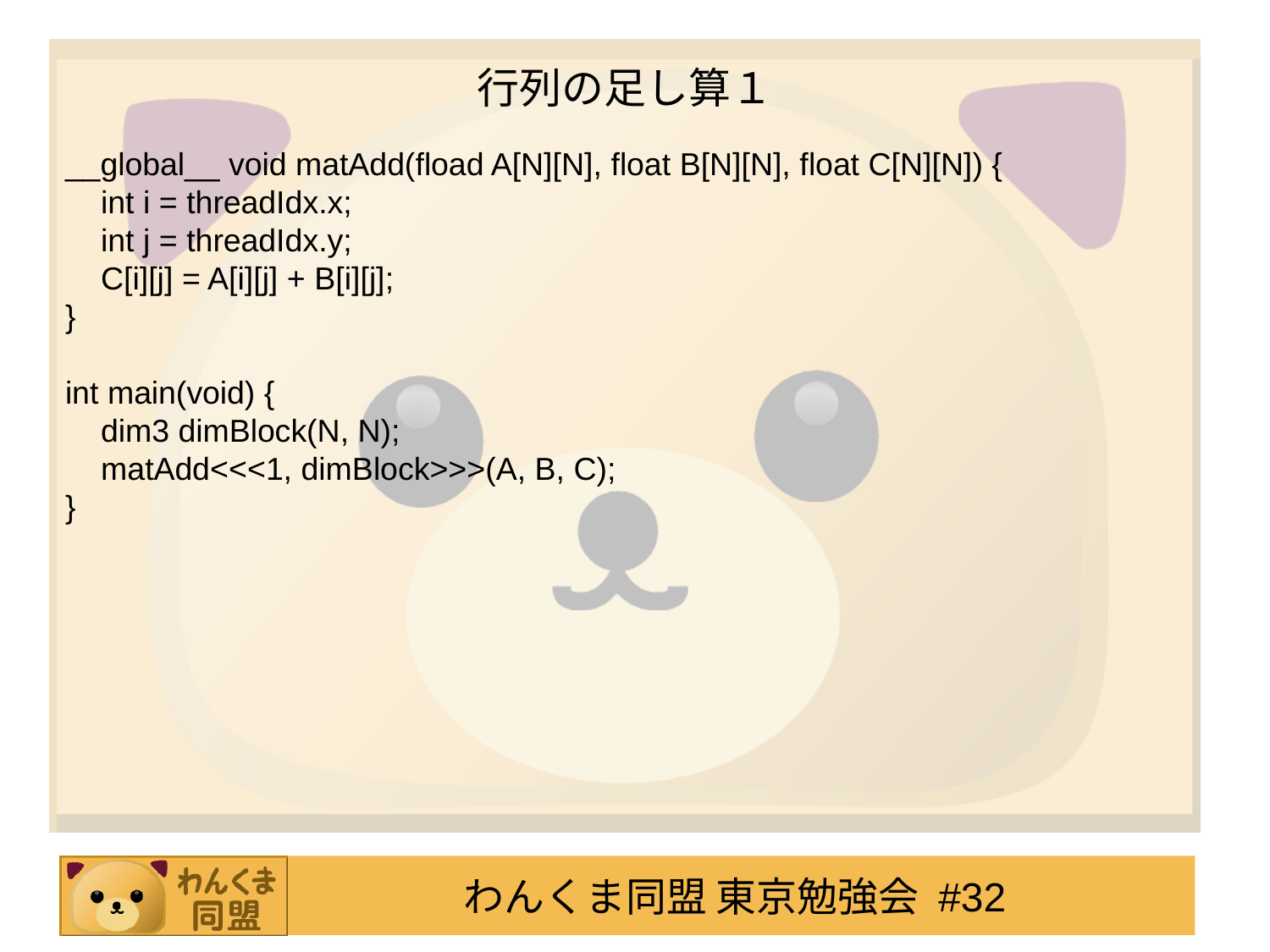

# 行列の足し算１
__global__ void matAdd(fload A[N][N], float B[N][N], float C[N][N]) {
    int i = threadIdx.x;
    int j = threadIdx.y;
    C[i][j] = A[i][j] + B[i][j];
}

int main(void) {
    dim3 dimBlock(N, N);
    matAdd<<<1, dimBlock>>>(A, B, C);
}